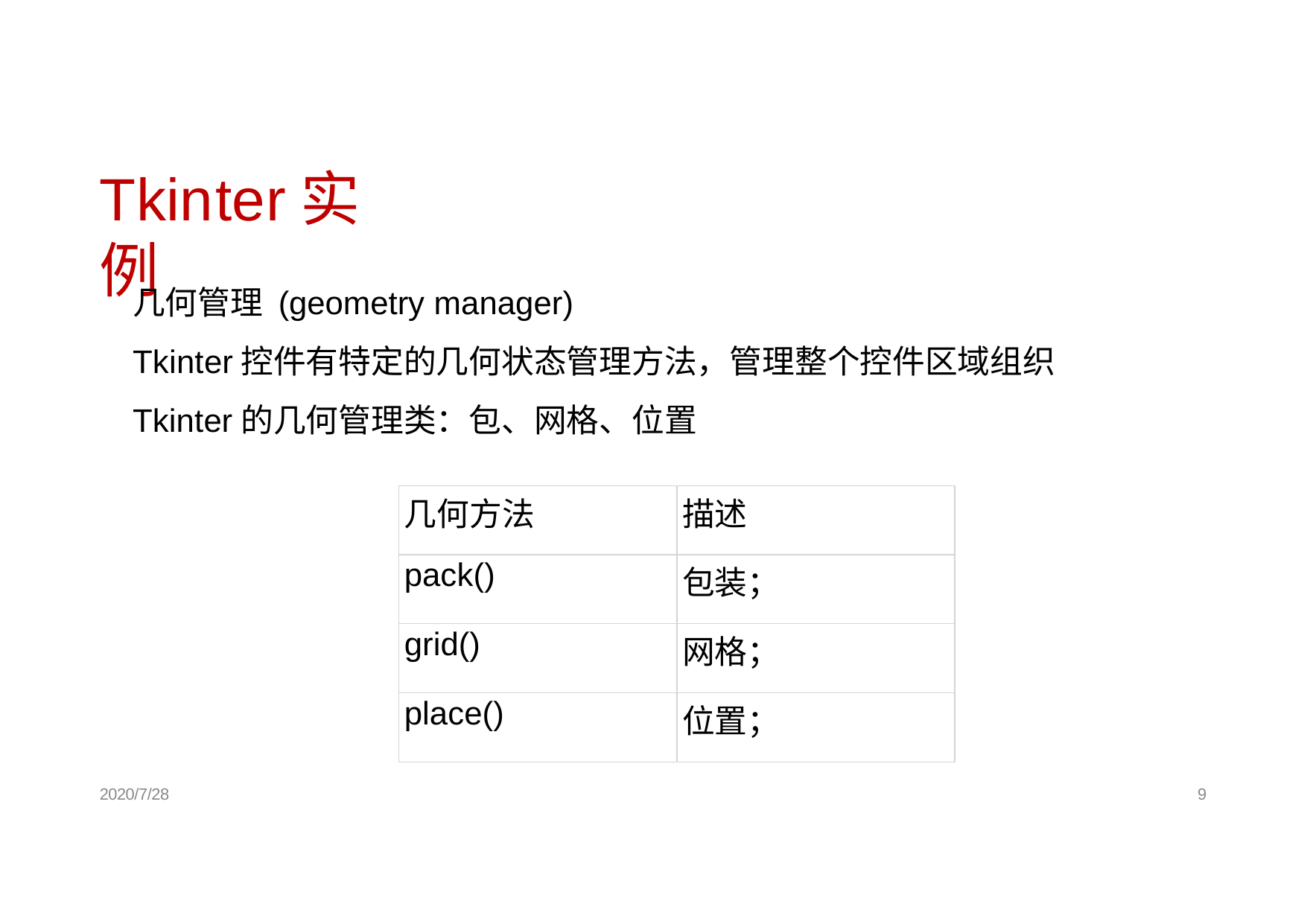

# Tkinter实例
几何管理 (geometry manager)
Tkinter控件有特定的几何状态管理方法，管理整个控件区域组织
Tkinter的几何管理类：包、网格、位置
| 几何方法 | 描述 |
| --- | --- |
| pack() | 包装； |
| grid() | 网格； |
| place() | 位置； |

2020/7/28
9